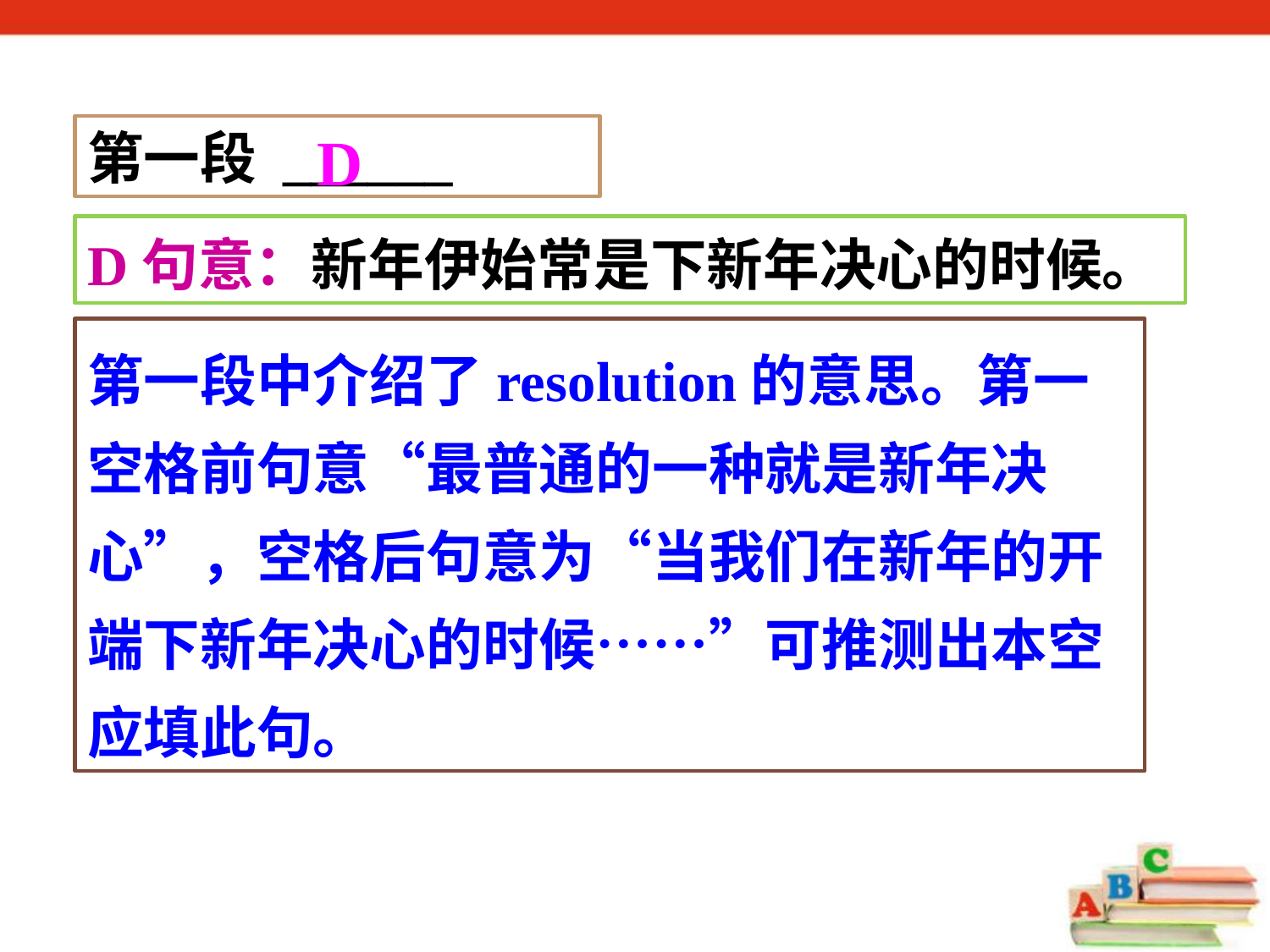

第一段 ______
D
D句意：新年伊始常是下新年决心的时候。
第一段中介绍了resolution的意思。第一空格前句意“最普通的一种就是新年决心”，空格后句意为“当我们在新年的开端下新年决心的时候……”可推测出本空应填此句。